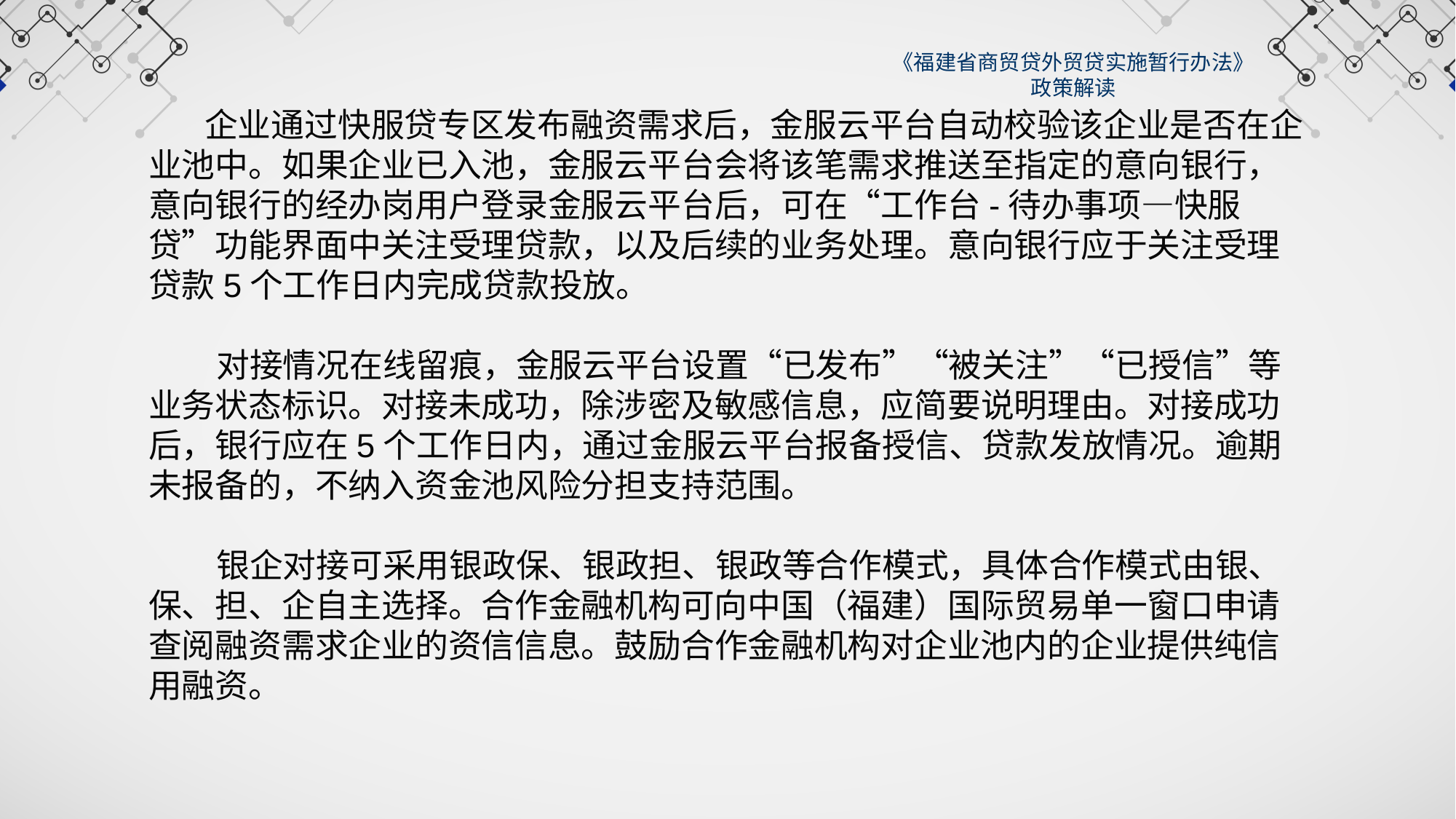

《福建省商贸贷外贸贷实施暂行办法》
政策解读

       企业通过快服贷专区发布融资需求后，金服云平台自动校验该企业是否在企业池中。如果企业已入池，金服云平台会将该笔需求推送至指定的意向银行，意向银行的经办岗用户登录金服云平台后，可在“工作台-待办事项—快服贷”功能界面中关注受理贷款，以及后续的业务处理。意向银行应于关注受理贷款5个工作日内完成贷款投放。

        对接情况在线留痕，金服云平台设置“已发布”“被关注”“已授信”等业务状态标识。对接未成功，除涉密及敏感信息，应简要说明理由。对接成功后，银行应在5个工作日内，通过金服云平台报备授信、贷款发放情况。逾期未报备的，不纳入资金池风险分担支持范围。

        银企对接可采用银政保、银政担、银政等合作模式，具体合作模式由银、保、担、企自主选择。合作金融机构可向中国（福建）国际贸易单一窗口申请查阅融资需求企业的资信信息。鼓励合作金融机构对企业池内的企业提供纯信用融资。